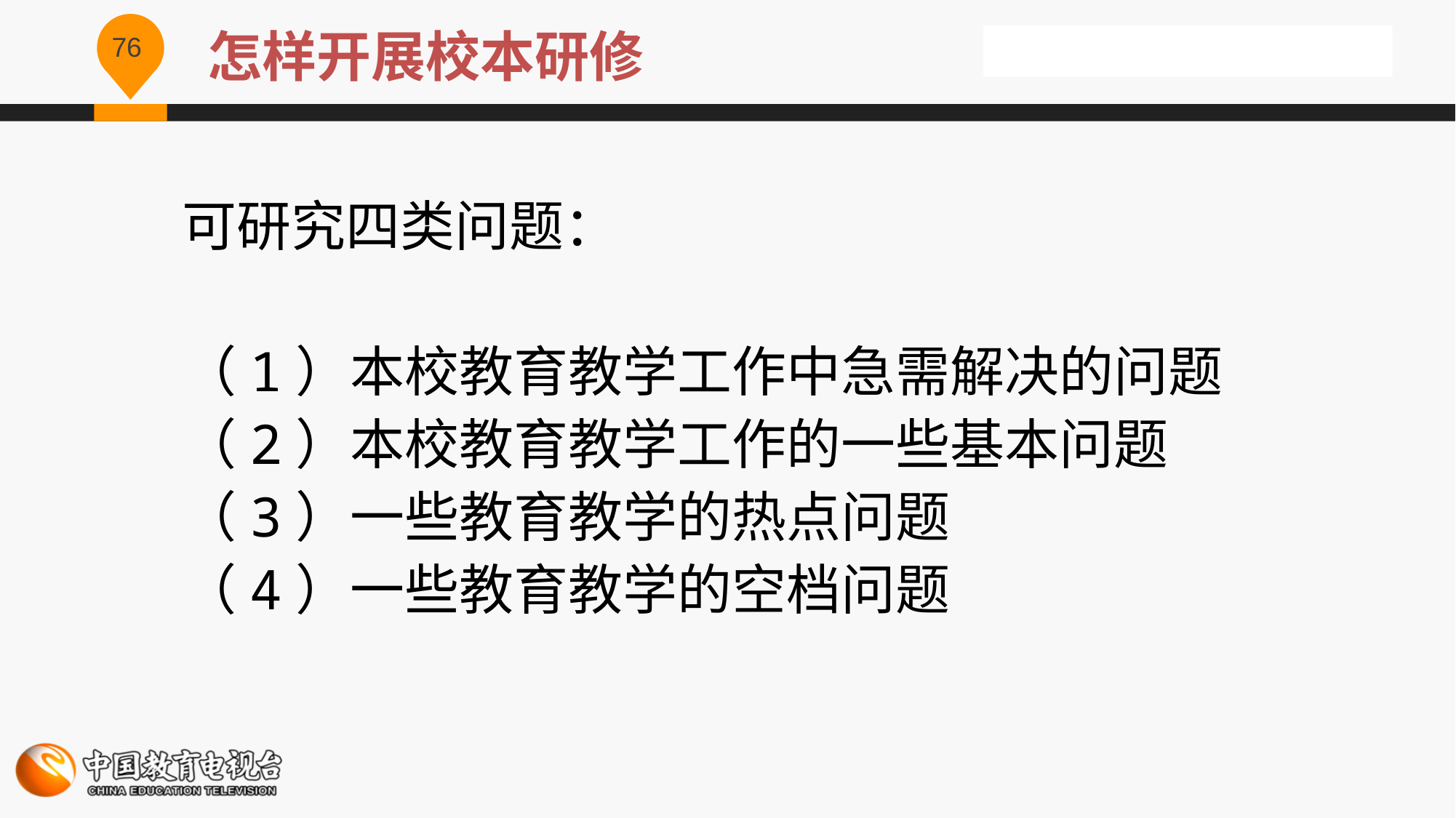

怎样开展校本研修
可研究四类问题：

（1）本校教育教学工作中急需解决的问题
（2）本校教育教学工作的一些基本问题
（3）一些教育教学的热点问题
（4）一些教育教学的空档问题